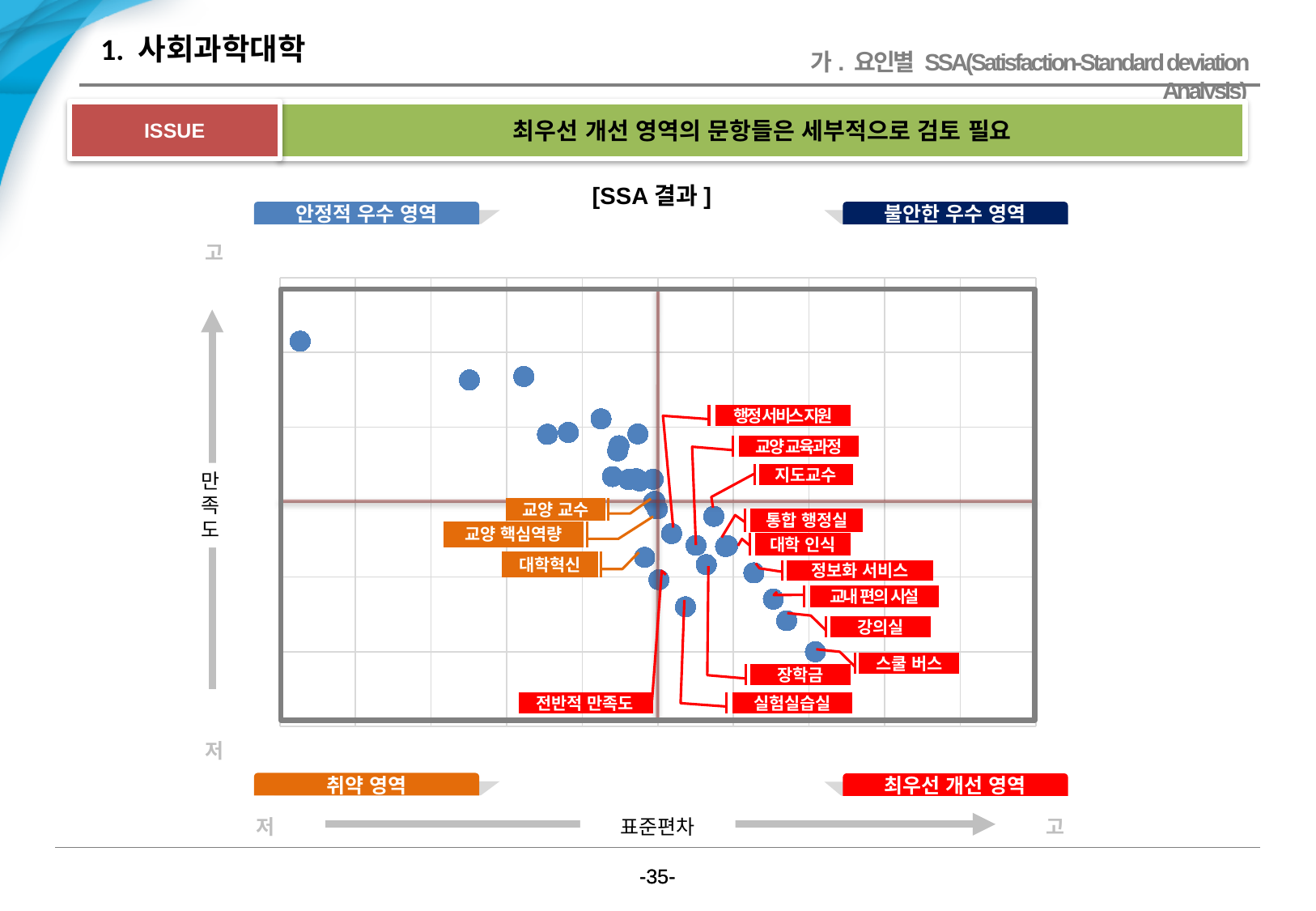

# 1. 사회과학대학
가. 요인별 SSA(Satisfaction-Standard deviation Analysis)
ISSUE
최우선 개선 영역의 문항들은 세부적으로 검토 필요
[SSA결과]
안정적 우수 영역

불안한 우수 영역

고

### Chart

| Category | Y 값 |
|---|---|
만
족
도
교양 교수
정보화 서비스
교내 편의 시설
저
취약 영역

최우선 개선 영역

저
고
표준편차
행정 서비스 지원
교양 교육과정
지도교수
통합 행정실
교양 핵심역량
대학 인식
대학혁신
강의실
스쿨 버스
장학금
전반적 만족도
실험실습실
-35-
-35-